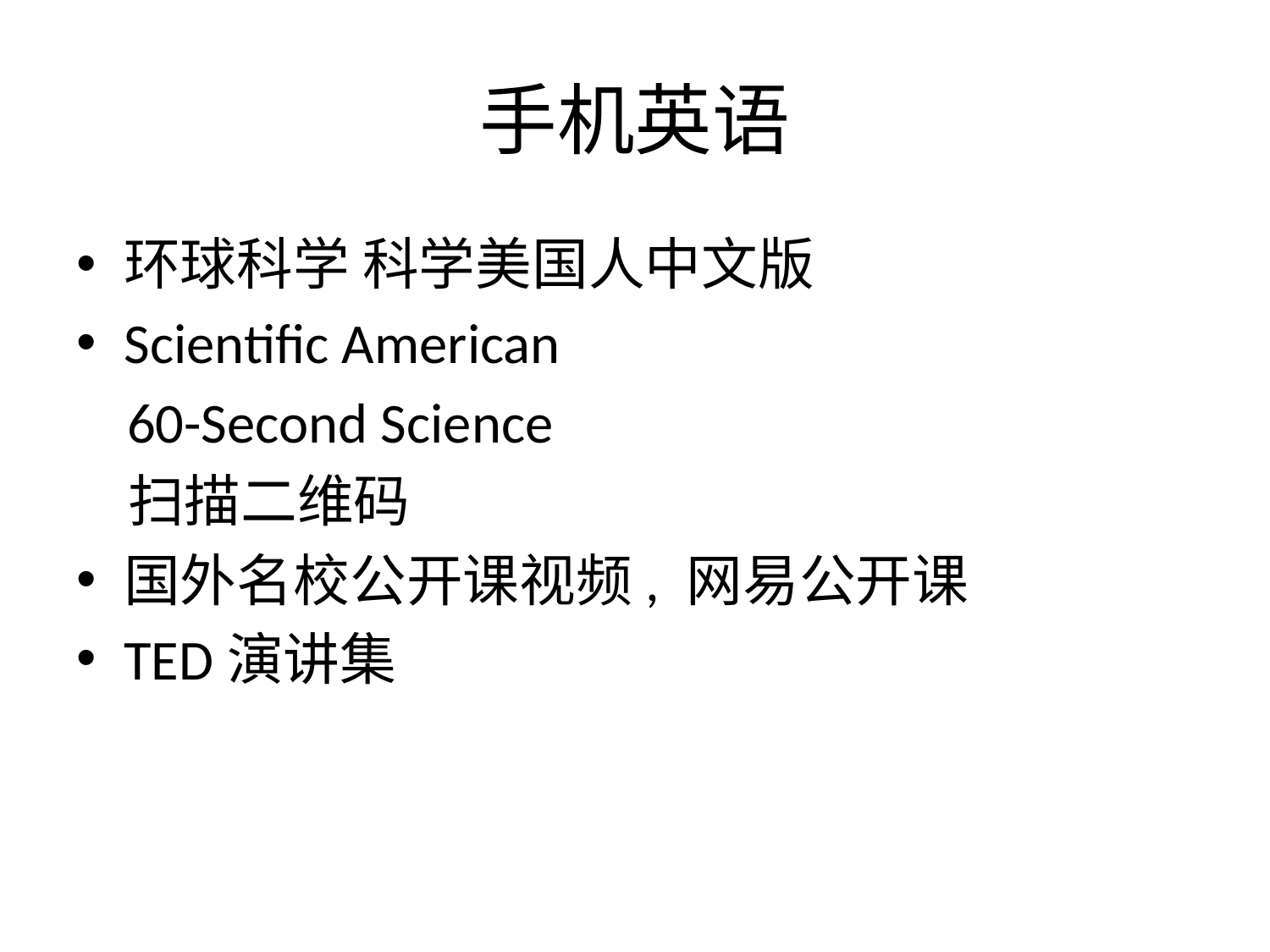

# 手机英语
环球科学 科学美国人中文版
Scientific American
    60-Second Science
   扫描二维码
国外名校公开课视频, 网易公开课
TED演讲集